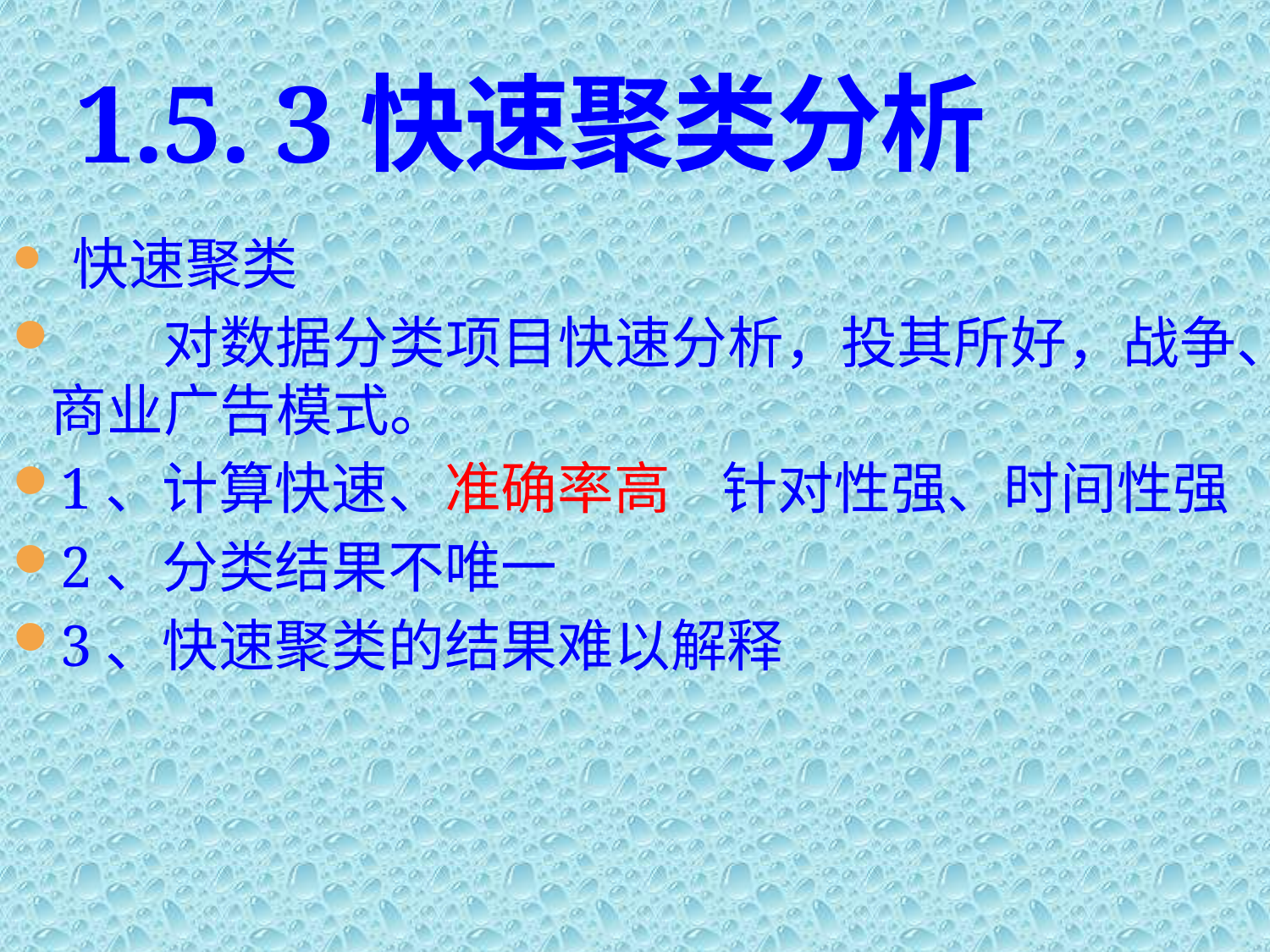

# 1.5. 3快速聚类分析
 快速聚类
       对数据分类项目快速分析，投其所好，战争、商业广告模式。
1、计算快速、准确率高    针对性强、时间性强
2、分类结果不唯一
3、快速聚类的结果难以解释